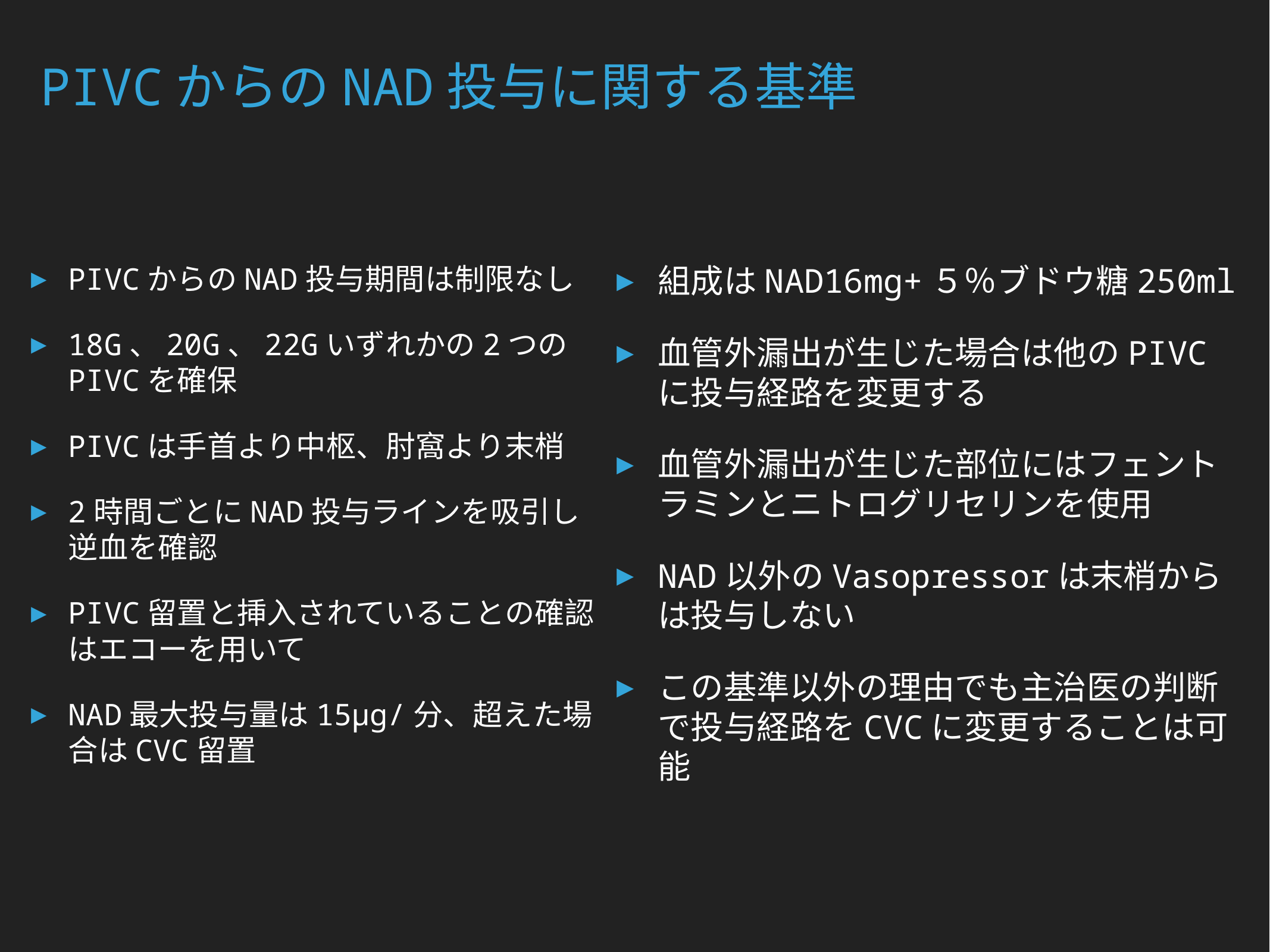

# PIVCからのNAD投与に関する基準
PIVCからのNAD投与期間は制限なし
18G、20G、22Gいずれかの2つのPIVCを確保
PIVCは手首より中枢、肘窩より末梢
2時間ごとにNAD投与ラインを吸引し逆血を確認
PIVC留置と挿入されていることの確認はエコーを用いて
NAD最大投与量は15μg/分、超えた場合はCVC留置
組成はNAD16mg+５％ブドウ糖250ml
血管外漏出が生じた場合は他のPIVCに投与経路を変更する
血管外漏出が生じた部位にはフェントラミンとニトログリセリンを使用
NAD以外のVasopressorは末梢からは投与しない
この基準以外の理由でも主治医の判断で投与経路をCVCに変更することは可能